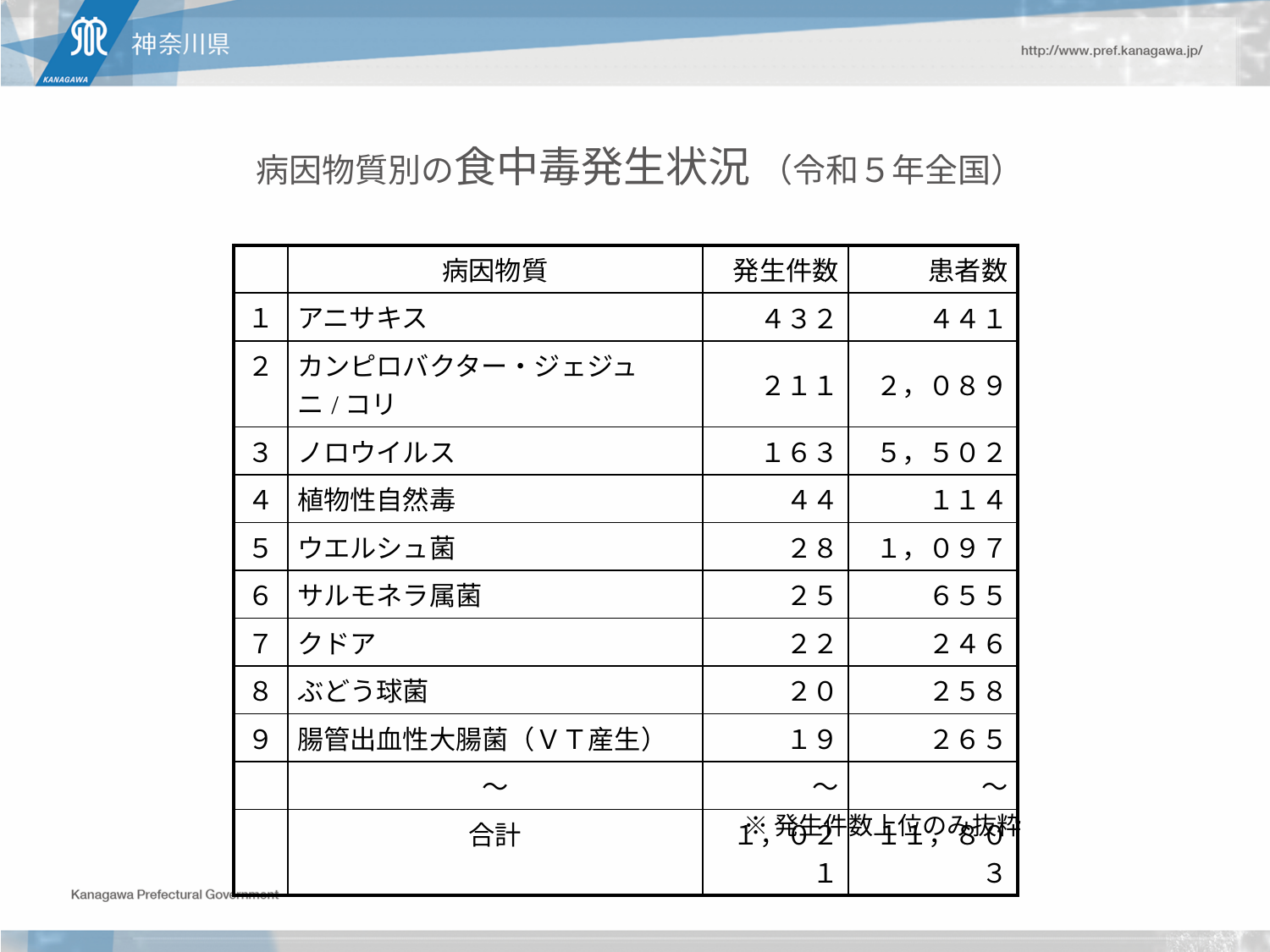

# 病因物質別の食中毒発生状況 （令和５年全国）
|  | 病因物質 | 発生件数 | 患者数 |
| --- | --- | --- | --- |
| １ | アニサキス | ４３２ | ４４１ |
| ２ | カンピロバクター・ジェジュニ/コリ | ２１１ | ２，０８９ |
| ３ | ノロウイルス | １６３ | ５，５０２ |
| ４ | 植物性自然毒 | ４４ | １１４ |
| ５ | ウエルシュ菌 | ２８ | １，０９７ |
| ６ | サルモネラ属菌 | ２５ | ６５５ |
| ７ | クドア | ２２ | ２４６ |
| ８ | ぶどう球菌 | ２０ | ２５８ |
| ９ | 腸管出血性大腸菌（ＶＴ産生） | １９ | ２６５ |
|  | ～ | ～ | ～ |
|  | 合計 | １，０２１ | １１，８０３ |
※発生件数上位のみ抜粋